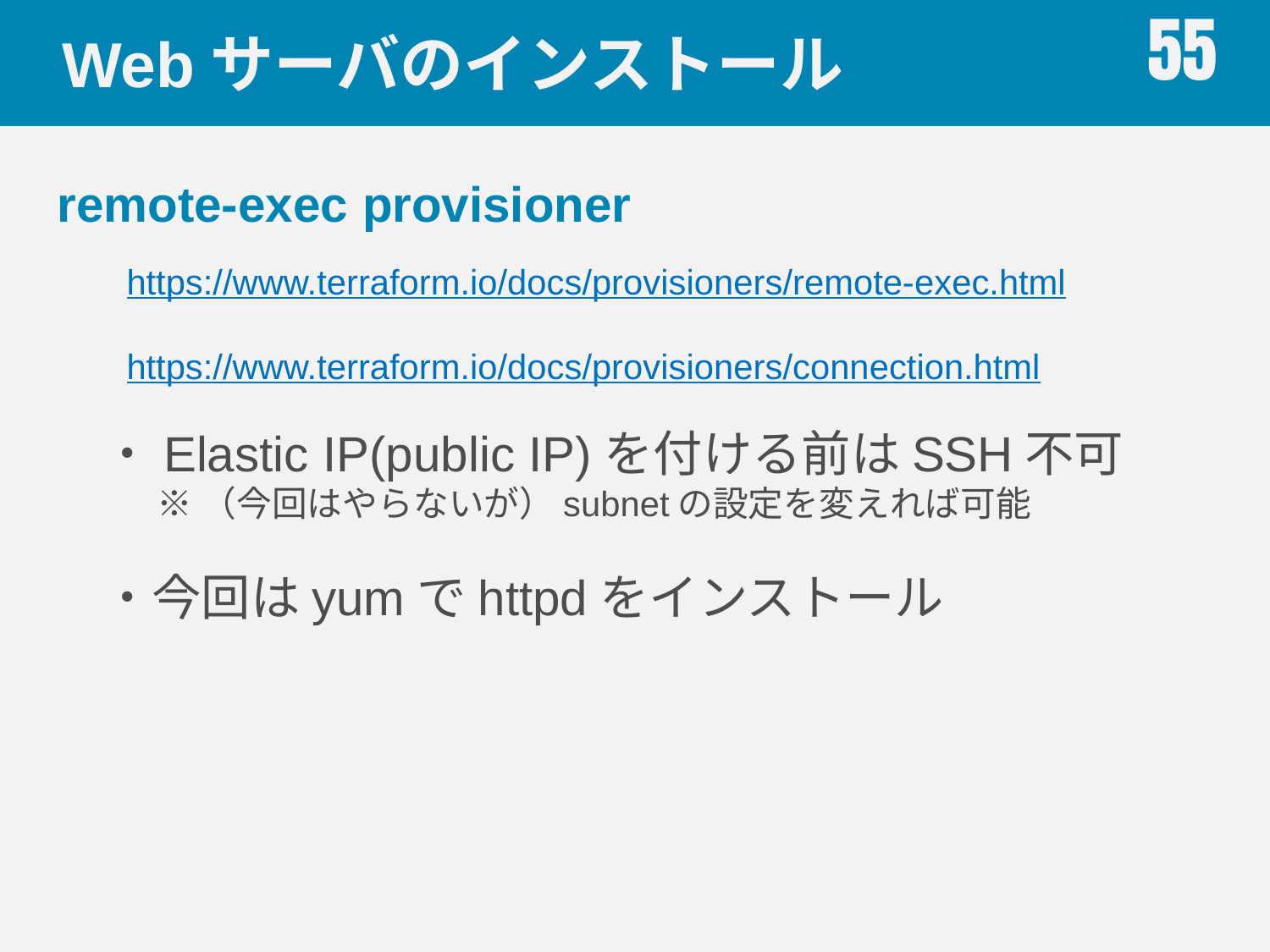

# Webサーバのインストール
 55
remote-exec provisioner
https://www.terraform.io/docs/provisioners/remote-exec.html

https://www.terraform.io/docs/provisioners/connection.html
・Elastic IP(public IP)を付ける前はSSH不可
       ※（今回はやらないが）subnetの設定を変えれば可能

・今回はyumでhttpdをインストール